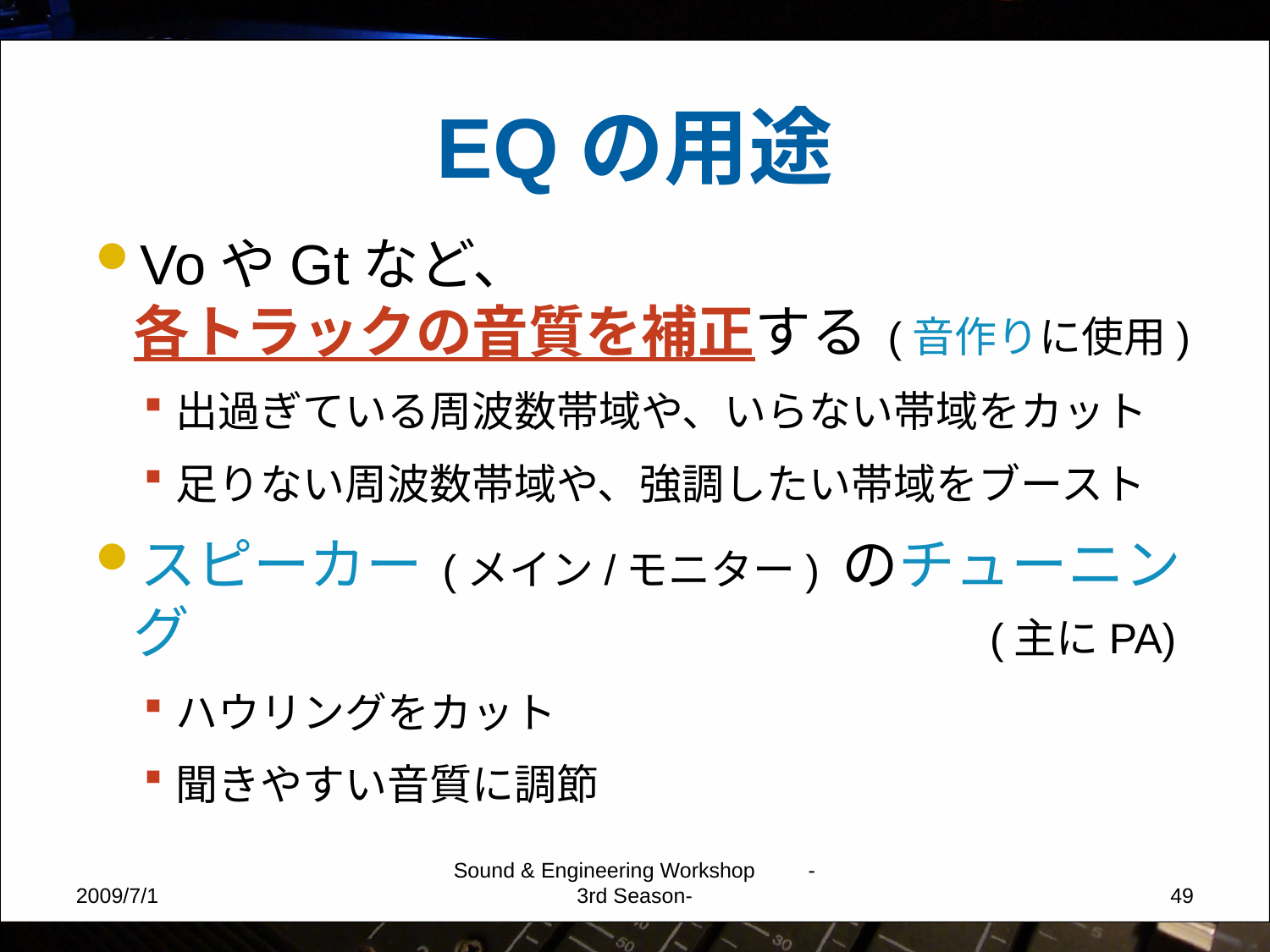

# EQの用途
VoやGtなど、
各トラックの音質を補正する (音作りに使用)
出過ぎている周波数帯域や、いらない帯域をカット
足りない周波数帯域や、強調したい帯域をブースト
スピーカー (メイン/モニター) のチューニング
ハウリングをカット
聞きやすい音質に調節
(主にPA)
2009/7/1
Sound & Engineering Workshop         -3rd Season-
49